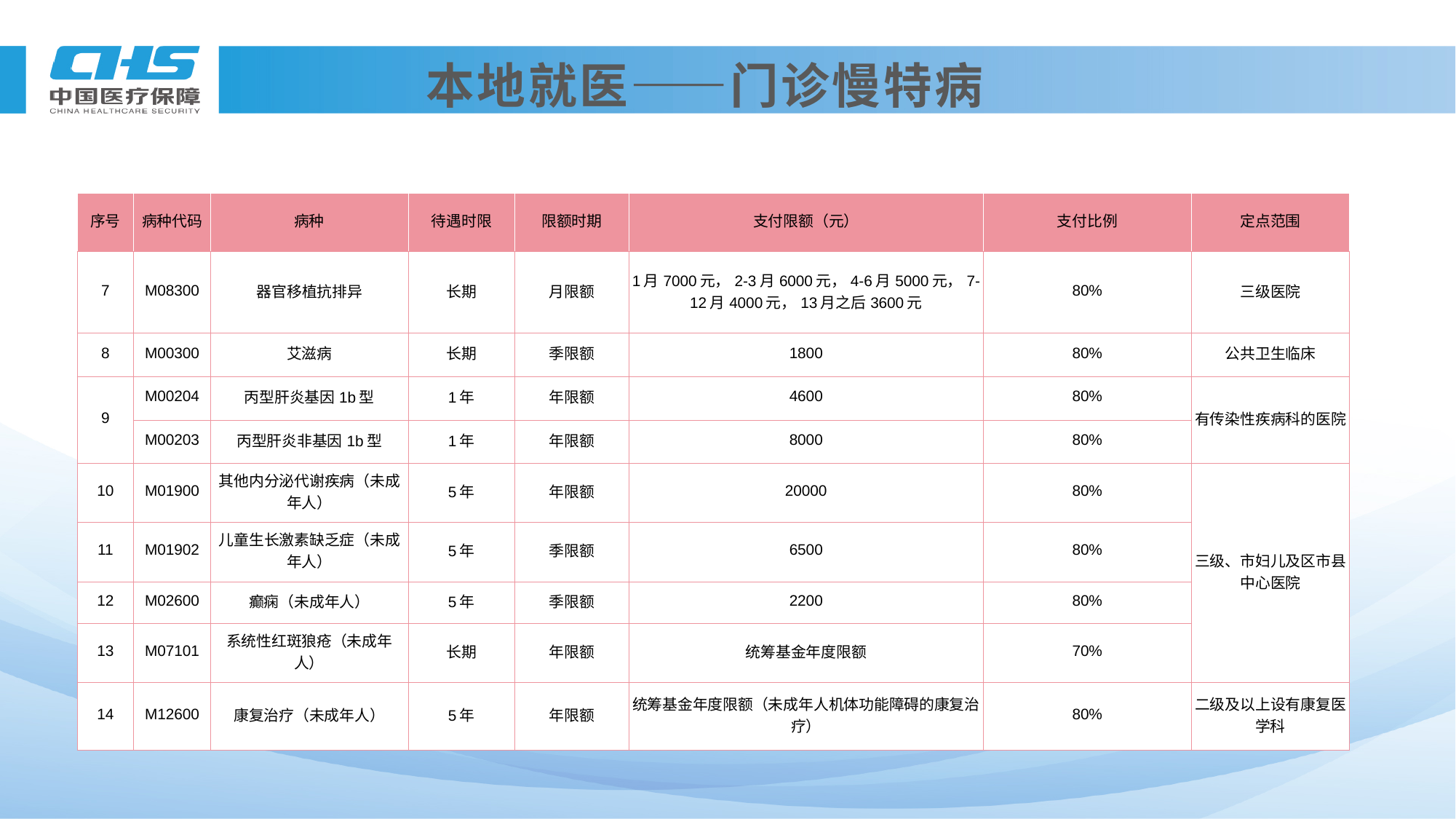

# 本地就医——门诊慢特病
| 序号 | 病种代码 | 病种 | 待遇时限 | 限额时期 | 支付限额（元） | 支付比例 | 定点范围 |
| --- | --- | --- | --- | --- | --- | --- | --- |
| 7 | M08300 | 器官移植抗排异 | 长期 | 月限额 | 1月7000元，2-3月6000元，4-6月5000元，7-12月4000元，13月之后3600元 | 80% | 三级医院 |
| 8 | M00300 | 艾滋病 | 长期 | 季限额 | 1800 | 80% | 公共卫生临床 |
| 9 | M00204 | 丙型肝炎基因1b型 | 1年 | 年限额 | 4600 | 80% | 有传染性疾病科的医院 |
|  | M00203 | 丙型肝炎非基因1b型 | 1年 | 年限额 | 8000 | 80% |  |
| 10 | M01900 | 其他内分泌代谢疾病（未成年人） | 5年 | 年限额 | 20000 | 80% | 三级、市妇儿及区市县中心医院 |
| 11 | M01902 | 儿童生长激素缺乏症（未成年人） | 5年 | 季限额 | 6500 | 80% |  |
| 12 | M02600 | 癫痫（未成年人） | 5年 | 季限额 | 2200 | 80% |  |
| 13 | M07101 | 系统性红斑狼疮（未成年人） | 长期 | 年限额 | 统筹基金年度限额 | 70% |  |
| 14 | M12600 | 康复治疗（未成年人） | 5年 | 年限额 | 统筹基金年度限额（未成年人机体功能障碍的康复治疗） | 80% | 二级及以上设有康复医学科 |